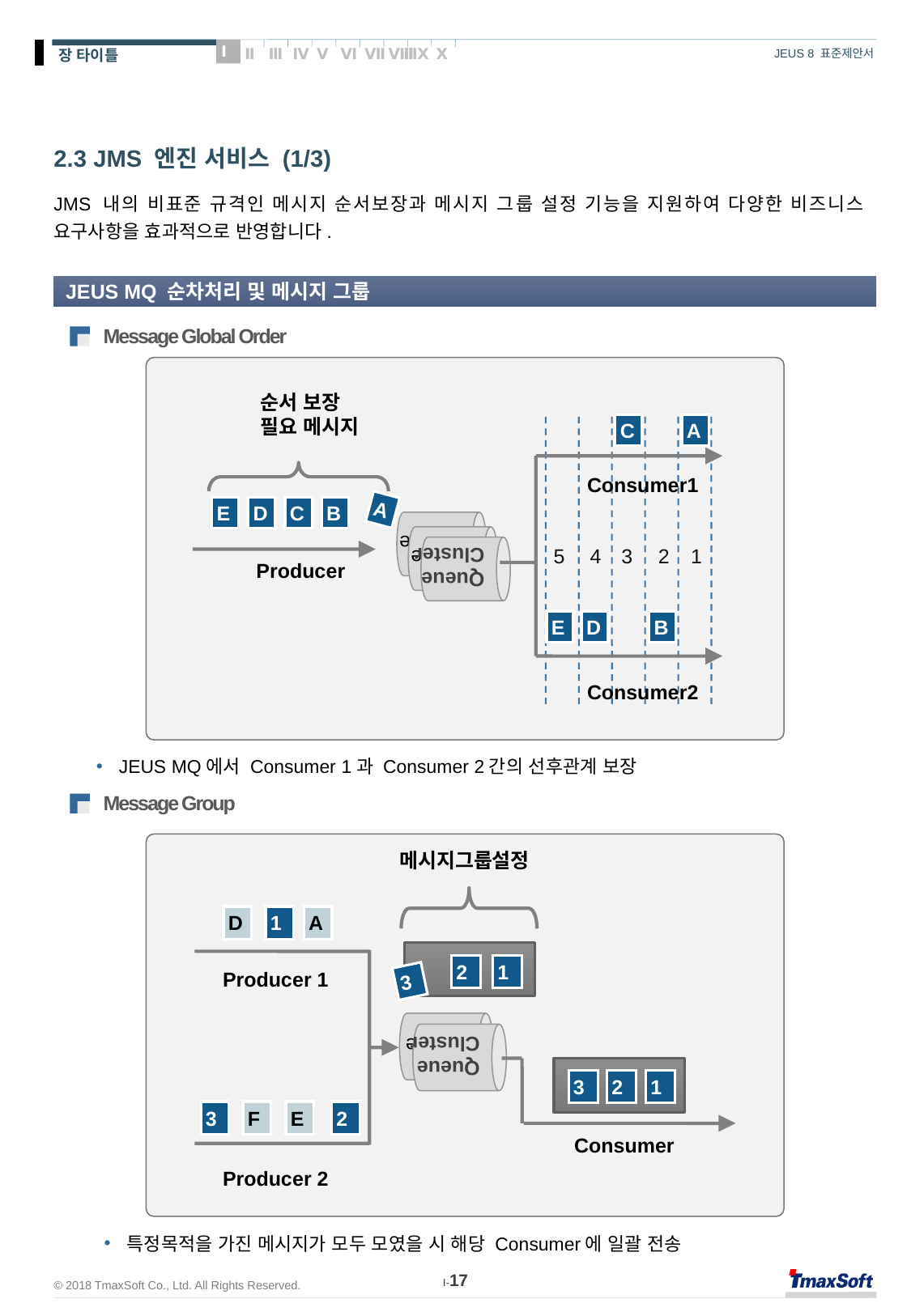

# 2.3 JMS 엔진 서비스 (1/3)
JMS 내의 비표준 규격인 메시지 순서보장과 메시지 그룹 설정 기능을 지원하여 다양한 비즈니스 요구사항을 효과적으로 반영합니다.
JEUS MQ 순차처리 및 메시지 그룹
Message Global Order

순서 보장
필요 메시지

C
A

Consumer1
A
Queue
E
D
C
B
Queue
Queue
Cluster

Producer
E
D
B
Consumer2

5
4
3
2
1
JEUS MQ에서 Consumer 1과 Consumer 2간의 선후관계 보장
Message Group

메시지그룹설정
D
1
A

2
1
Producer 1
3
Queue
Queue
Cluster

3
2
1
3
F
E
2

Consumer
Producer 2
특정목적을 가진 메시지가 모두 모였을 시 해당 Consumer에 일괄 전송